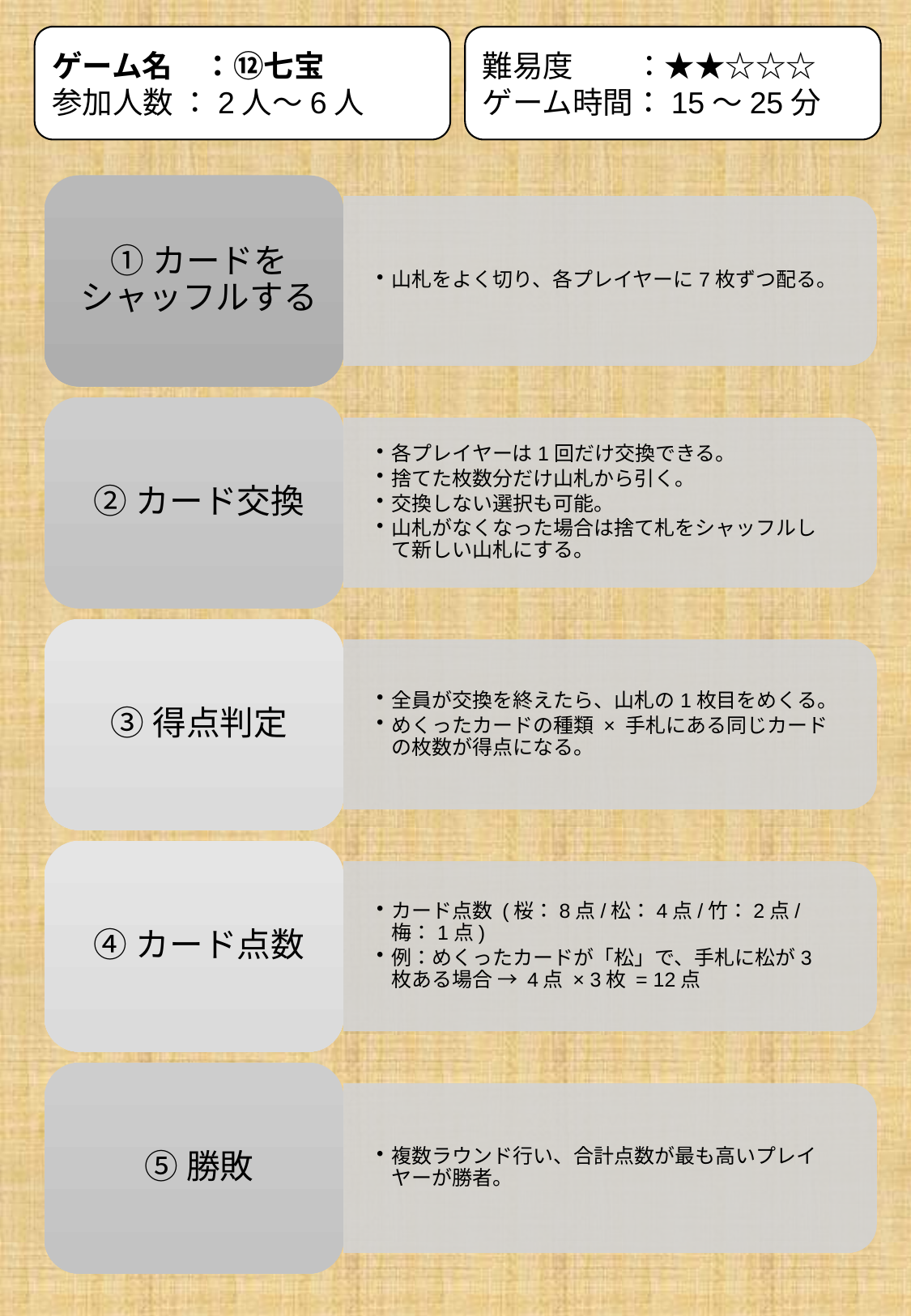

ゲーム名　：⑫七宝
参加人数 ：2人～6人
難易度　　：★★☆☆☆
ゲーム時間：15～25分
山札をよく切り、各プレイヤーに7枚ずつ配る。
①カードを
シャッフルする
各プレイヤーは1回だけ交換できる。
捨てた枚数分だけ山札から引く。
交換しない選択も可能。
山札がなくなった場合は捨て札をシャッフルして新しい山札にする。
②カード交換
全員が交換を終えたら、山札の1枚目をめくる。
めくったカードの種類 × 手札にある同じカードの枚数が得点になる。
③得点判定
カード点数 (桜：8点/松：4点/竹：2点/梅：1点)
例：めくったカードが「松」で、手札に松が3枚ある場合 → 4点 × 3枚 = 12点
④カード点数
複数ラウンド行い、合計点数が最も高いプレイヤーが勝者。
⑤勝敗